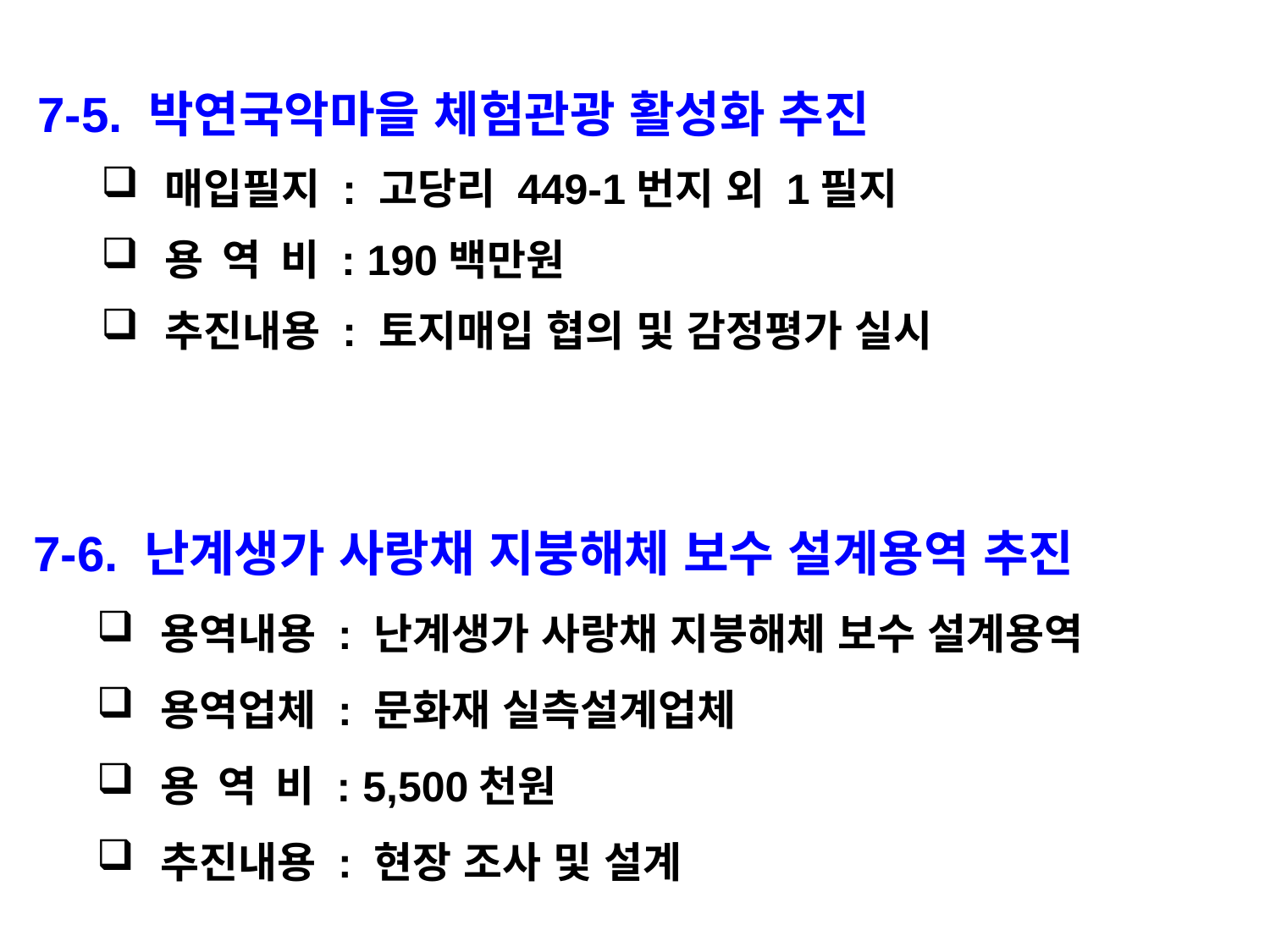

7-5. 박연국악마을 체험관광 활성화 추진
매입필지 : 고당리 449-1번지 외 1필지
용 역 비 : 190백만원
추진내용 : 토지매입 협의 및 감정평가 실시

7-6. 난계생가 사랑채 지붕해체 보수 설계용역 추진
용역내용 : 난계생가 사랑채 지붕해체 보수 설계용역
용역업체 : 문화재 실측설계업체
용 역 비 : 5,500천원
추진내용 : 현장 조사 및 설계